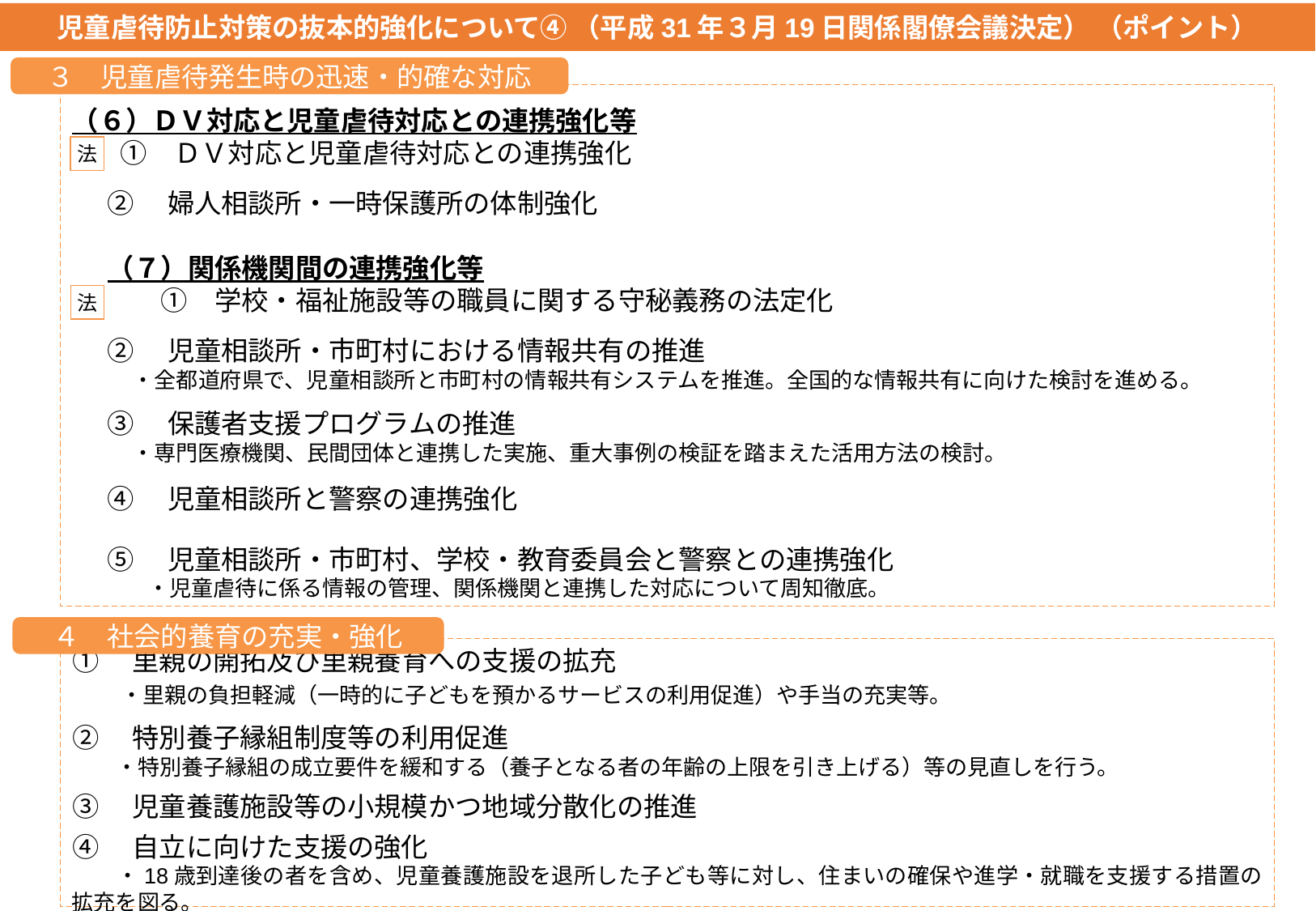

児童虐待防止対策の抜本的強化について④ （平成31年３月19日関係閣僚会議決定） （ポイント）
３　児童虐待発生時の迅速・的確な対応
（６）ＤＶ対応と児童虐待対応との連携強化等
　　 ①　ＤＶ対応と児童虐待対応との連携強化

②　婦人相談所・一時保護所の体制強化

（７）関係機関間の連携強化等
　　①　学校・福祉施設等の職員に関する守秘義務の法定化

②　児童相談所・市町村における情報共有の推進
・全都道府県で、児童相談所と市町村の情報共有システムを推進。全国的な情報共有に向けた検討を進める。

③　保護者支援プログラムの推進
・専門医療機関、民間団体と連携した実施、重大事例の検証を踏まえた活用方法の検討。

④　児童相談所と警察の連携強化

⑤　児童相談所・市町村、学校・教育委員会と警察との連携強化
　　・児童虐待に係る情報の管理、関係機関と連携した対応について周知徹底。

法
法
４　社会的養育の充実・強化
①　里親の開拓及び里親養育への支援の拡充
　　・里親の負担軽減（一時的に子どもを預かるサービスの利用促進）や手当の充実等。

②　特別養子縁組制度等の利用促進
　　・特別養子縁組の成立要件を緩和する（養子となる者の年齢の上限を引き上げる）等の見直しを行う。

③　児童養護施設等の小規模かつ地域分散化の推進

④　自立に向けた支援の強化
　　・18歳到達後の者を含め、児童養護施設を退所した子ども等に対し、住まいの確保や進学・就職を支援する措置の拡充を図る。